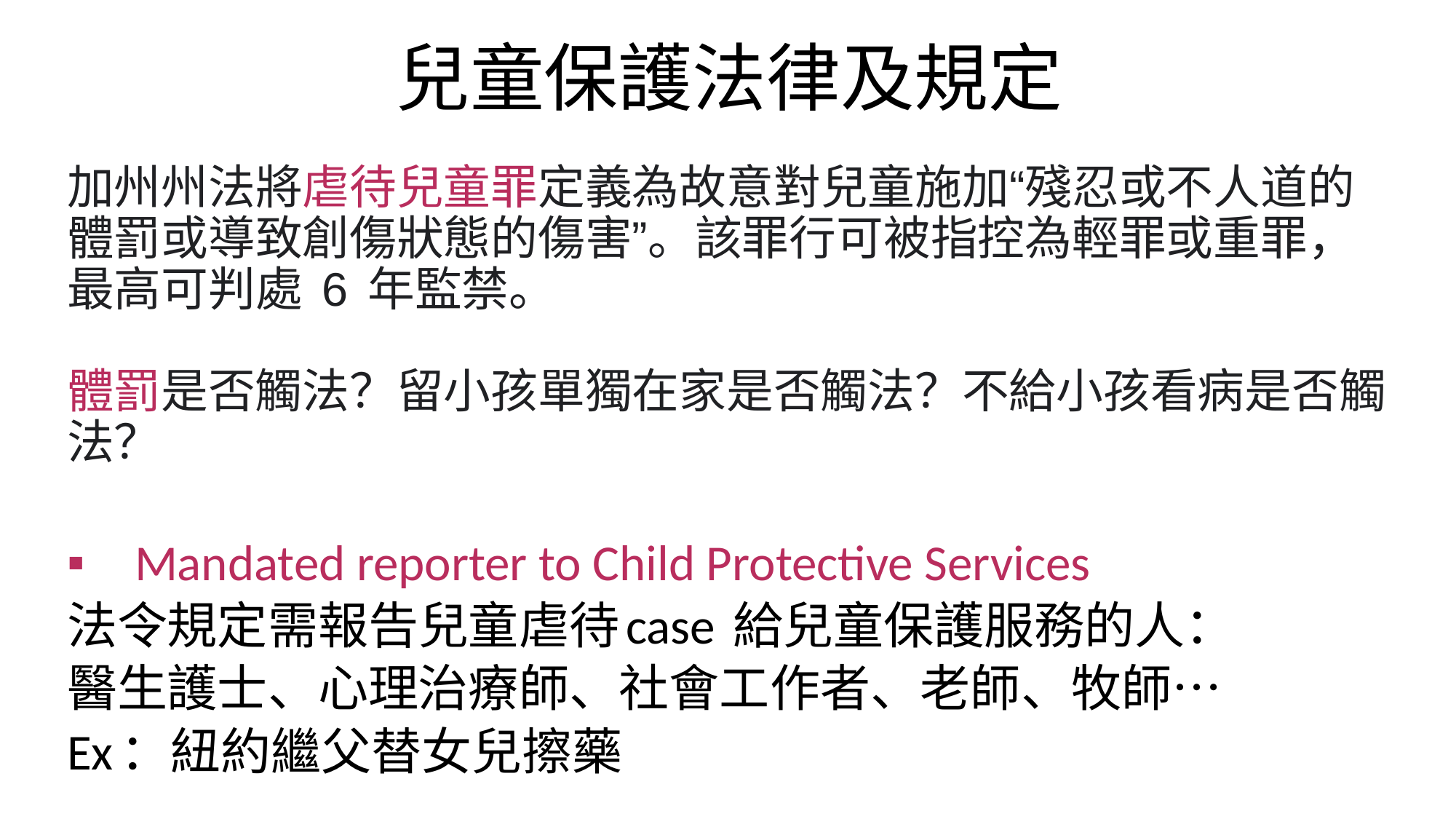

# 兒童保護法律及規定
加州州法將虐待兒童罪定義為故意對兒童施加“殘忍或不人道的體罰或導致創傷狀態的傷害”。該罪行可被指控為輕罪或重罪，最高可判處 6 年監禁。

體罰是否觸法？留小孩單獨在家是否觸法？不給小孩看病是否觸法？

Mandated reporter to Child Protective Services
法令規定需報告兒童虐待case 給兒童保護服務的人：
醫生護士、心理治療師、社會工作者、老師、牧師⋯
Ex：紐約繼父替女兒擦藥